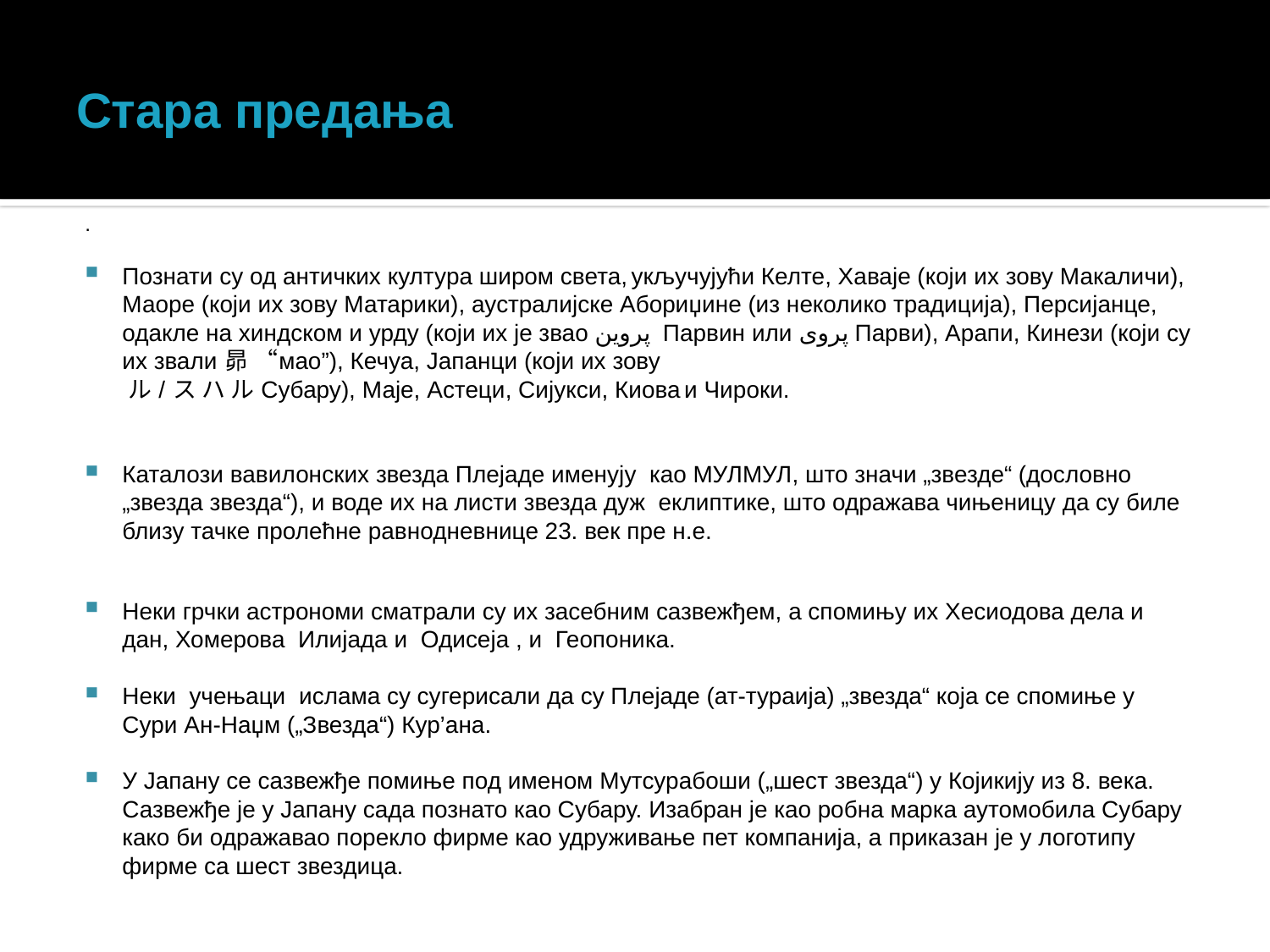

# Стара предања
.

Познати су од античких култура широм света, укључујући Келте, Хаваје (који их зову Макаличи), Маоре (који их зову Матарики), аустралијске Абориџине (из неколико традиција), Персијанце, одакле на хиндском и урду (који их је звао پروین  Парвин или پروی Парви), Арапи, Кинези (који су их звали 昴 “мао”), Кечуа, Јапанци (који их зову
        ル / ス ハ ル Субару), Маје, Астеци, Сијукси, Киова и Чироки.

Каталози вавилонских звезда Плејаде именују  као МУЛМУЛ, што значи „звезде“ (дословно „звезда звезда“), и воде их на листи звезда дуж  еклиптике, што одражава чињеницу да су биле близу тачке пролећне равнодневнице 23. век пре н.е.

Неки грчки астрономи сматрали су их засебним сазвежђем, а спомињу их Хесиодова дела и дан, Хомерова  Илијада и  Одисеја , и  Геопоника.

Неки  учењаци  ислама су сугерисали да су Плејаде (ат-тураија) „звезда“ која се спомиње у Сури Ан-Наџм („Звезда“) Кур’ана.

У Јапану се сазвежђе помиње под именом Мутсурабоши („шест звезда“) у Којикију из 8. века. Сазвежђе је у Јапану сада познато као Субару. Изабран је као робна марка аутомобила Субару како би одражавао порекло фирме као удруживање пет компанија, а приказан је у логотипу фирме са шест звездица.